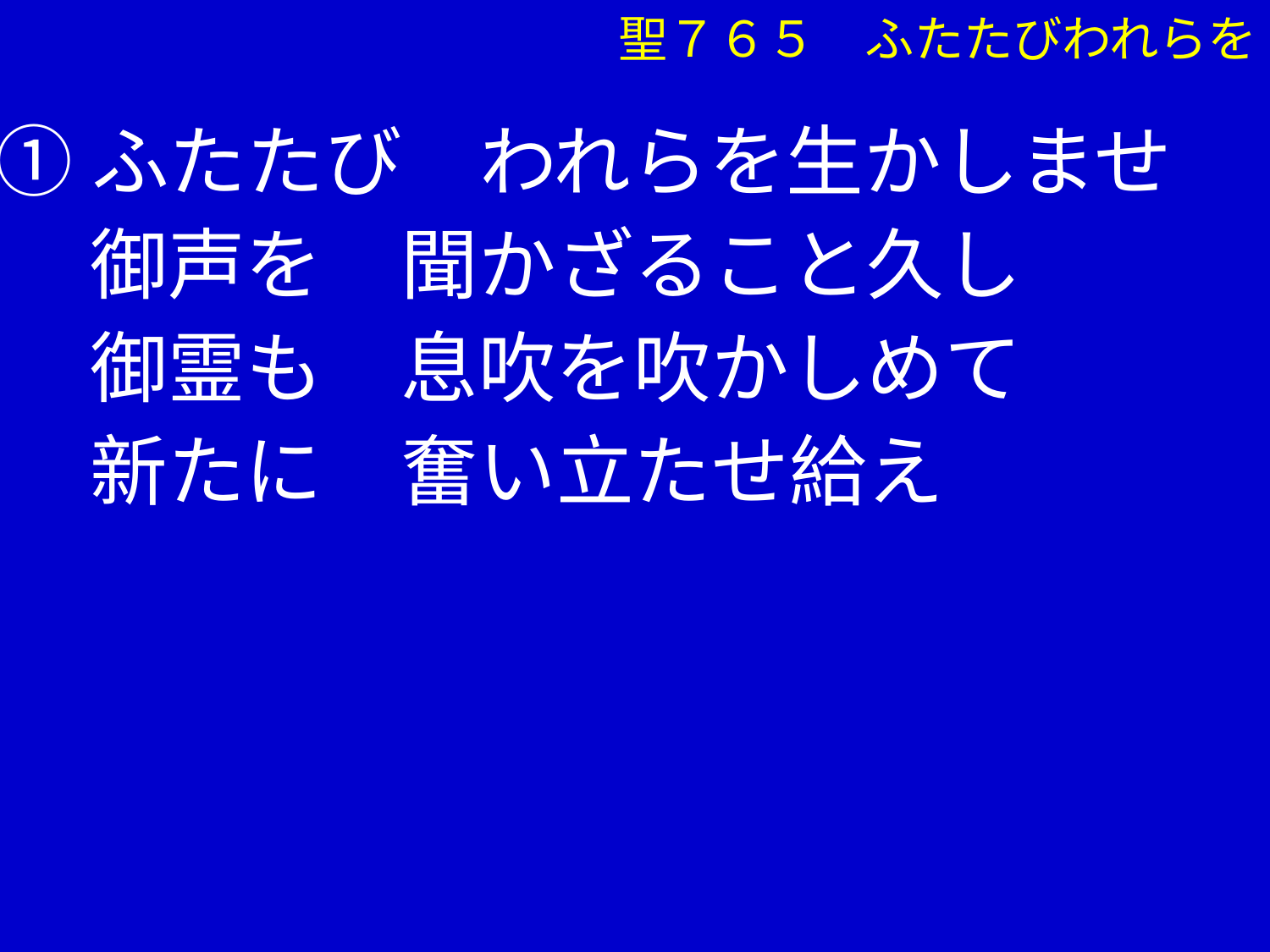

聖７６５　ふたたびわれらを
①ふたたび　われらを生かしませ
　 御声を　聞かざること久し
　 御霊も　息吹を吹かしめて
　 新たに　奮い立たせ給え